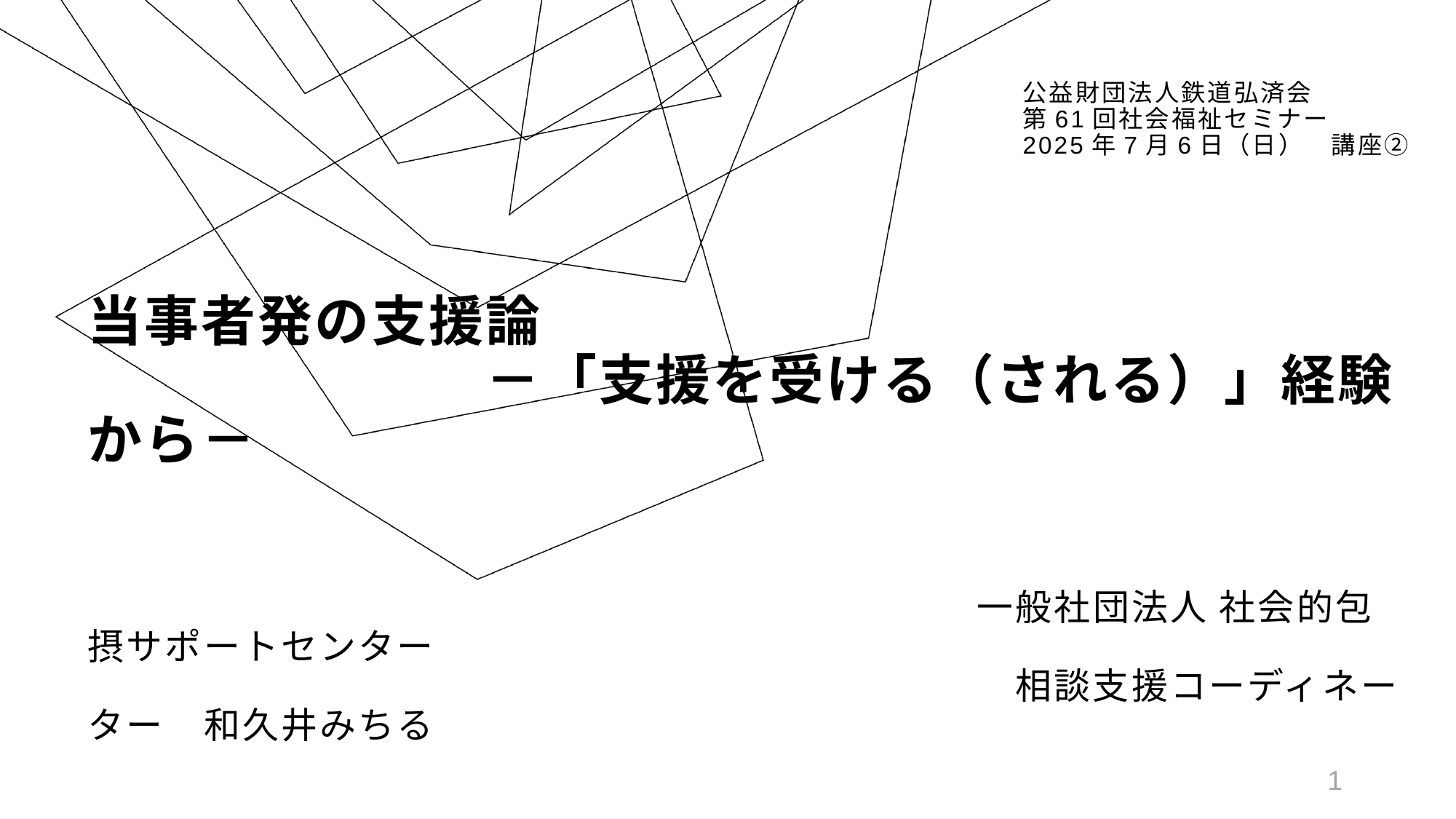

公益財団法人鉄道弘済会
第61回社会福祉セミナー
2025年7月6日（日）　講座②
# 当事者発の支援論 　　　　　　　－「支援を受ける（される）」経験から－ 　　　　　　　　　　　　　　　　　 　　　　　　　　　　　　　　　　　　　　　　　一般社団法人 社会的包摂サポートセンター 　　　　　　　　　　　　　　　　　　　　　　　　相談支援コーディネーター　和久井みちる
1